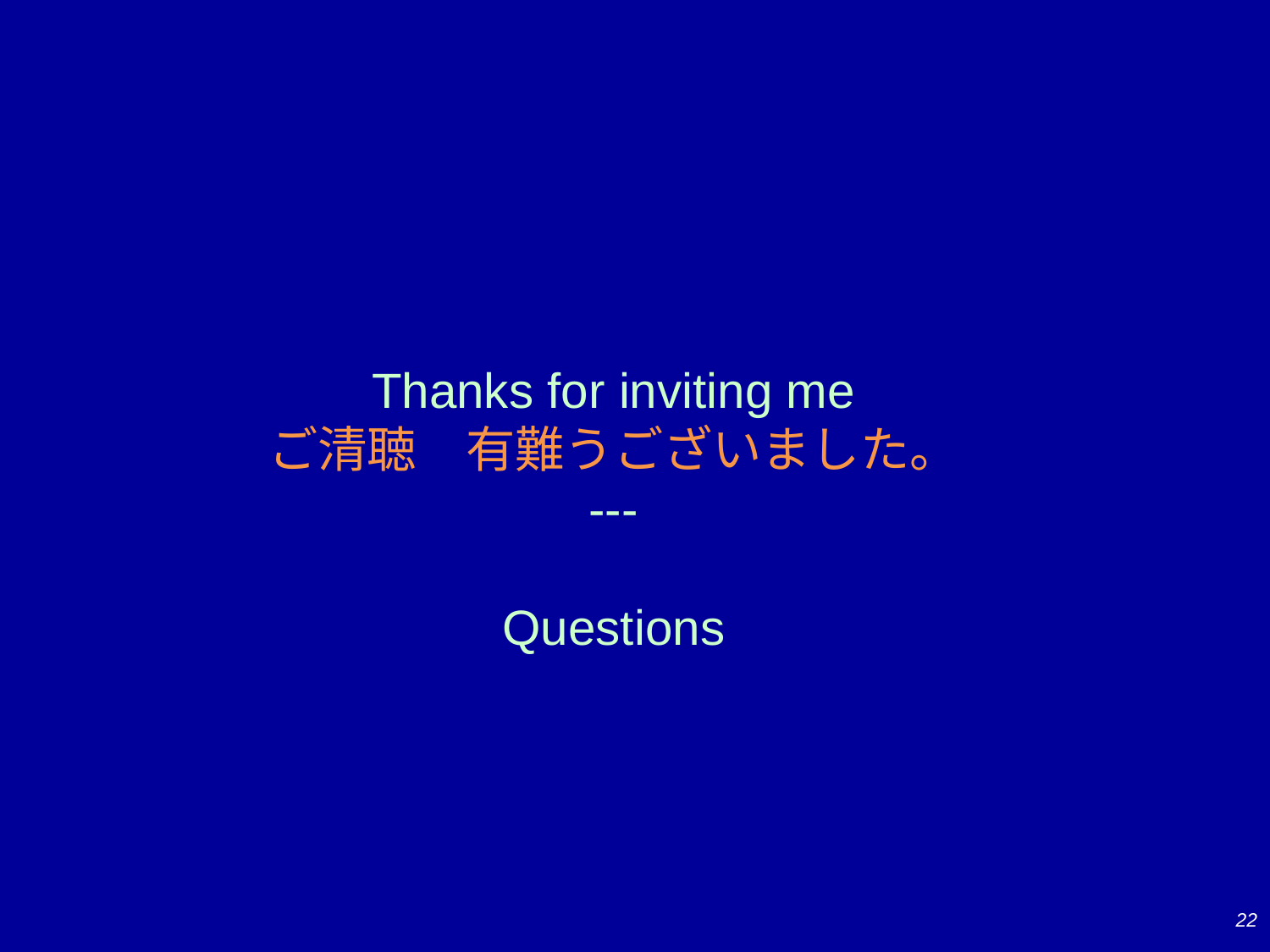

Thanks for inviting me
ご清聴　有難うございました。
---

Questions

22